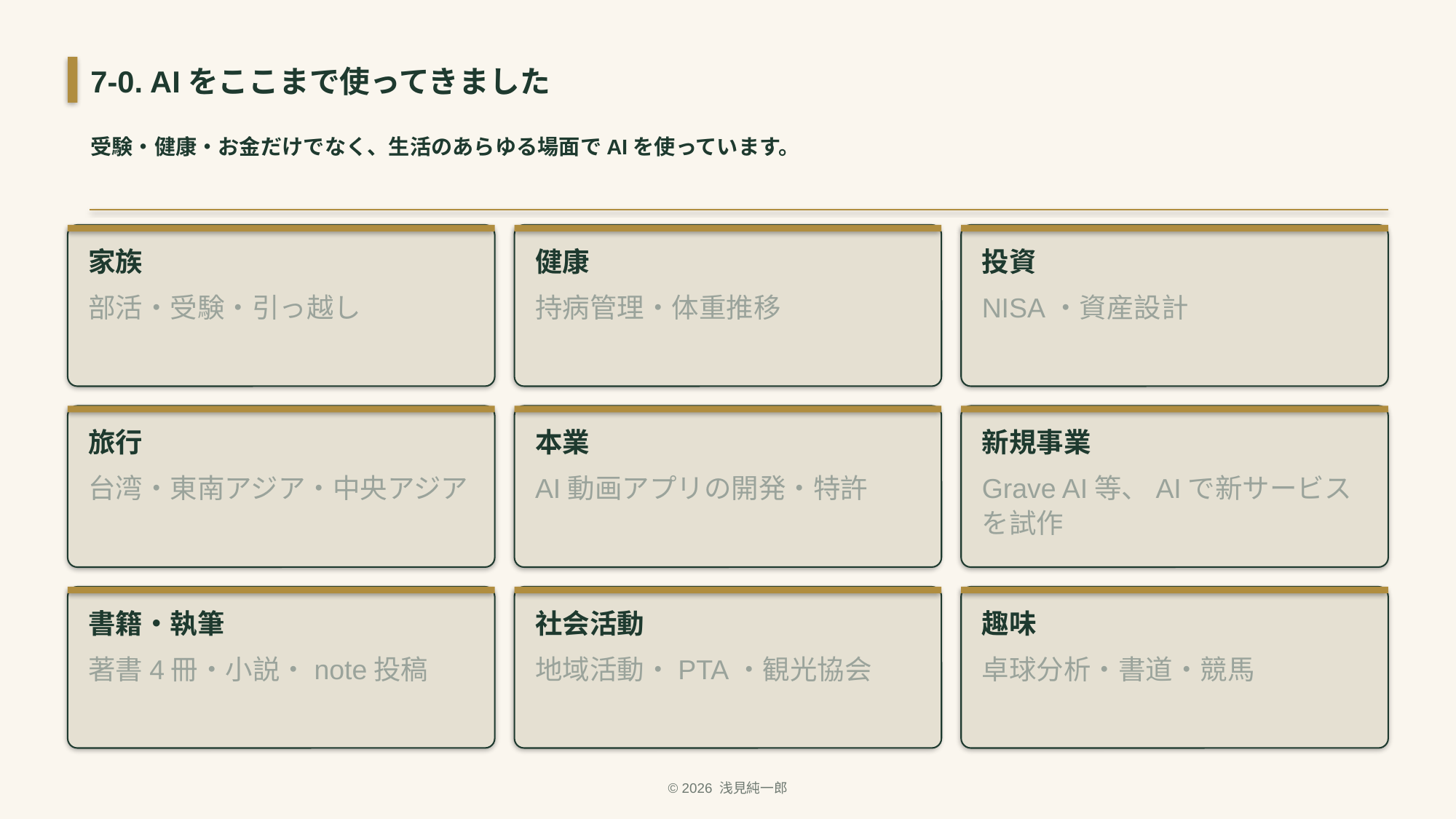

7-0. AIをここまで使ってきました

受験・健康・お金だけでなく、生活のあらゆる場面でAIを使っています。

家族
健康
投資
部活・受験・引っ越し
持病管理・体重推移
NISA・資産設計

旅行
本業
新規事業
台湾・東南アジア・中央アジア
AI動画アプリの開発・特許
Grave AI等、AIで新サービスを試作

書籍・執筆
社会活動
趣味
著書4冊・小説・note投稿
地域活動・PTA・観光協会
卓球分析・書道・競馬
© 2026 浅見純一郎